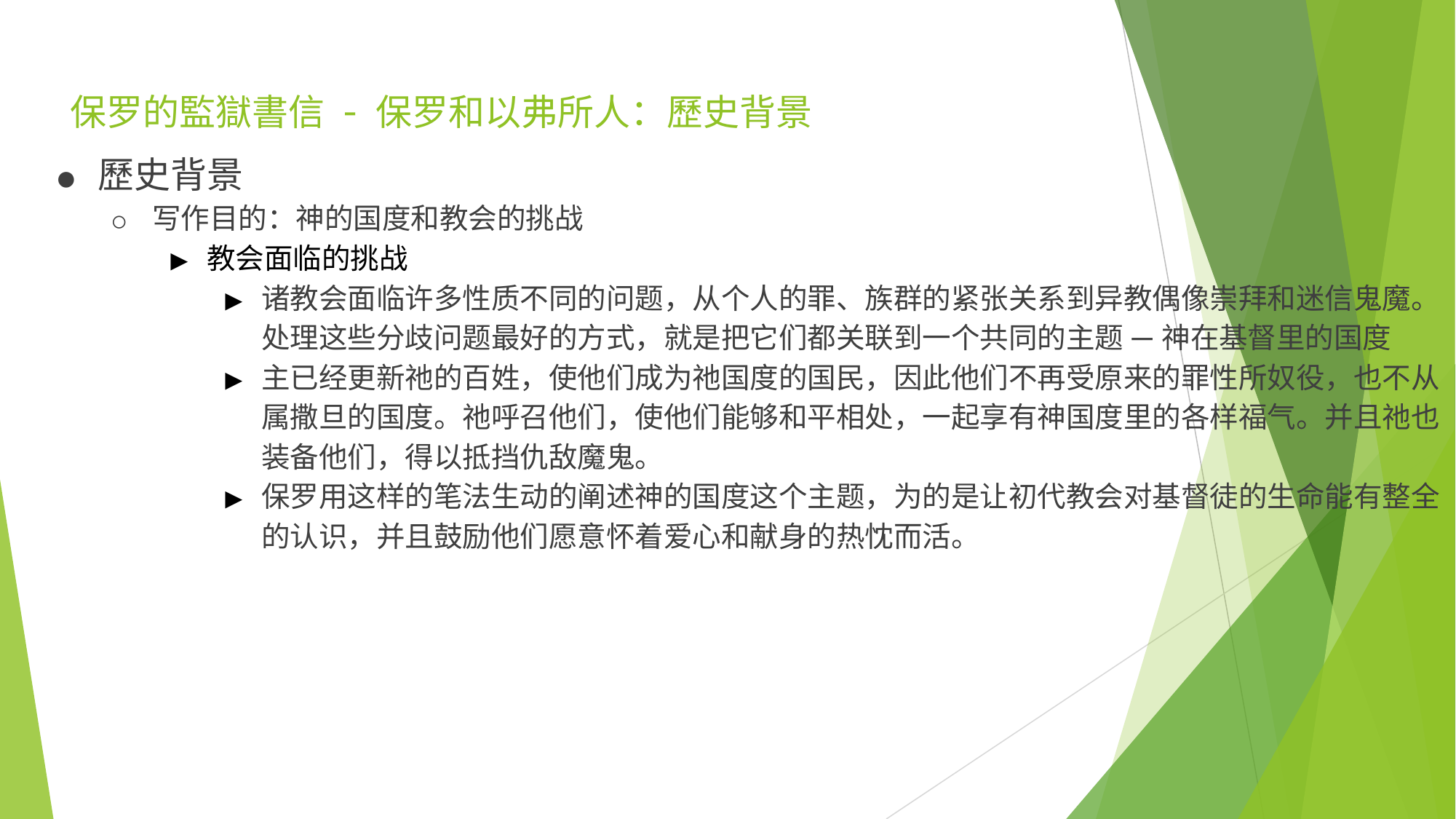

# 保罗的監獄書信 - 保罗和以弗所人：歷史背景
歷史背景
写作目的：​​神的国度​​和教会的挑战
教会面临的挑战
诸教会面临许多性质不同的问题，从个人的罪、族群的紧张关系到异教偶像崇拜和迷信鬼魔。处理这些分歧问题最好的方式，就是把它们都关联到一个共同的主题 — 神在基督里的国度
主已经更新祂的百姓，使他们成为祂国度的国民，因此他们不再受原来的罪性所奴役，也不从属撒旦的国度。祂呼召他们，使他们能够和平相处，一起享有神国度里的各样福气。并且祂也装备他们，得以抵挡仇敌魔鬼。
保罗用这样的笔法生动的阐述神的国度这个主题，为的是让初代教会对基督徒的生命能有整全的认识，并且鼓励他们愿意怀着爱心和献身的热忱而活。